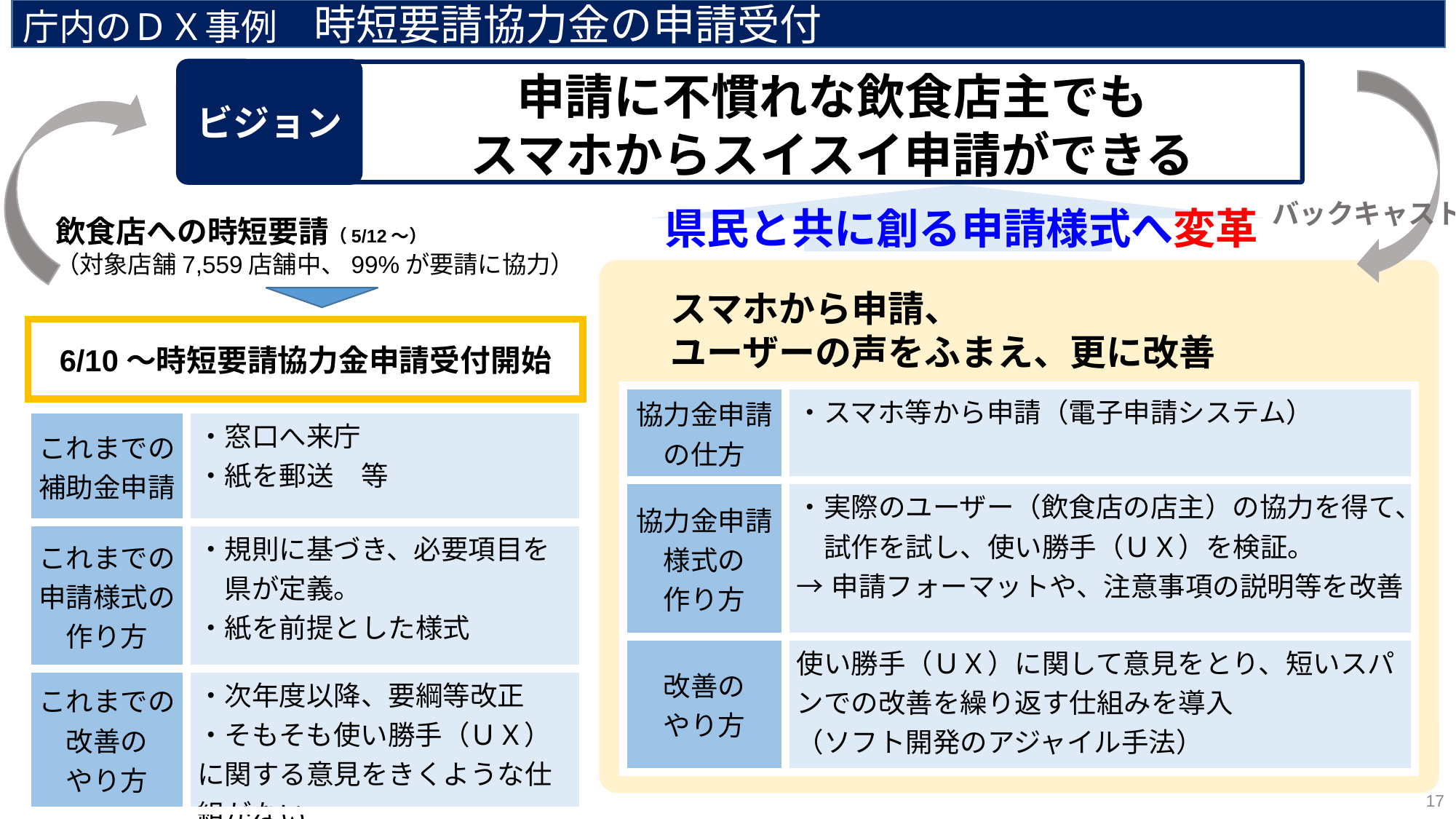

庁内のＤＸ事例　時短要請協力金の申請受付
ビジョン

申請に不慣れな飲食店主でも
スマホからスイスイ申請ができる

バックキャスト
県民と共に創る申請様式へ変革

飲食店への時短要請（5/12～）
（対象店舗7,559店舗中、99%が要請に協力）

スマホから申請、
ユーザーの声をふまえ、更に改善

6/10～時短要請協力金申請受付開始
| 協力金申請の仕方 | ・スマホ等から申請（電子申請システム） |
| --- | --- |
| 協力金申請様式の 作り方 | ・実際のユーザー（飲食店の店主）の協力を得て、 　試作を試し、使い勝手（ＵＸ）を検証。 →申請フォーマットや、注意事項の説明等を改善 |
| 改善の やり方 | 使い勝手（ＵＸ）に関して意見をとり、短いスパンでの改善を繰り返す仕組みを導入 （ソフト開発のアジャイル手法） |
| これまでの 補助金申請 | ・窓口へ来庁 ・紙を郵送　等 |
| --- | --- |
| これまでの 申請様式の作り方 | ・規則に基づき、必要項目を 　県が定義。 ・紙を前提とした様式 |
| これまでの 改善の やり方 | ・次年度以降、要綱等改正 ・そもそも使い勝手（ＵＸ）に関する意見をきくような仕組がない |
17